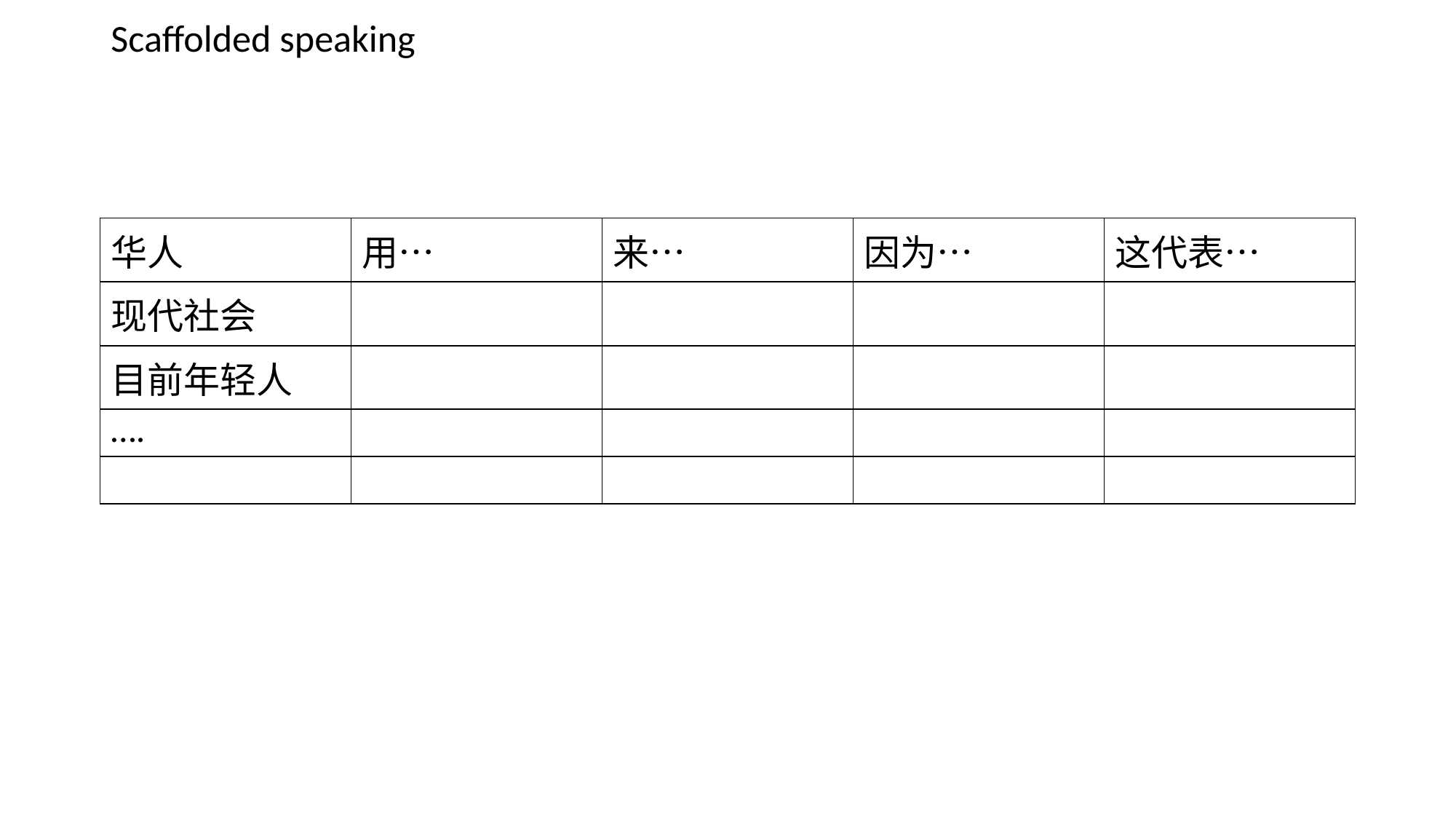

# Scaffolded speaking
| 华人 | 用… | 来… | 因为… | 这代表… |
| --- | --- | --- | --- | --- |
| 现代社会 |  |  |  |  |
| 目前年轻人 |  |  |  |  |
| …. |  |  |  |  |
|  |  |  |  |  |